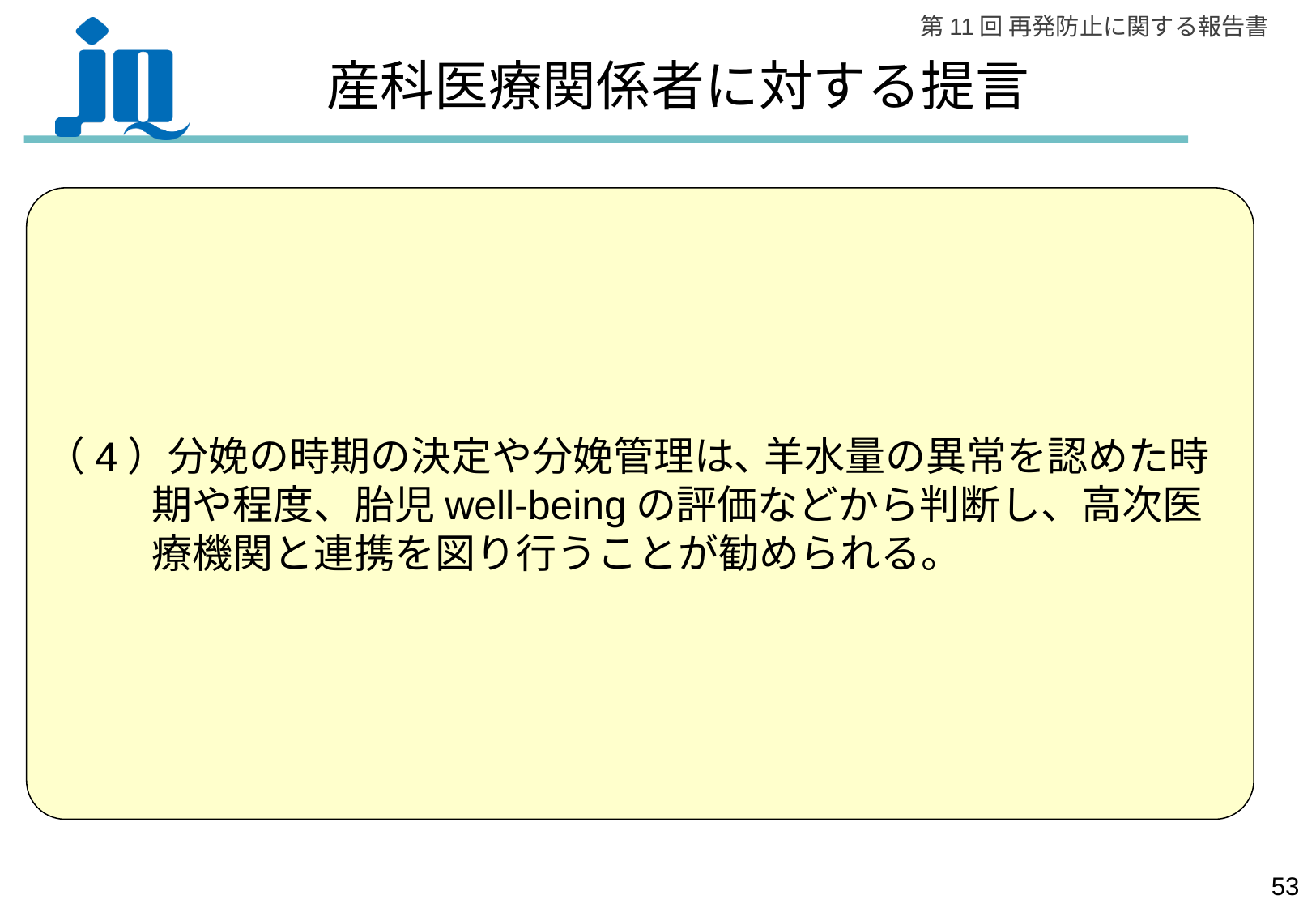

産科医療関係者に対する提言
（4）分娩の時期の決定や分娩管理は､ 羊水量の異常を認めた時期や程度、胎児well-beingの評価などから判断し、高次医療機関と連携を図り行うことが勧められる。
53